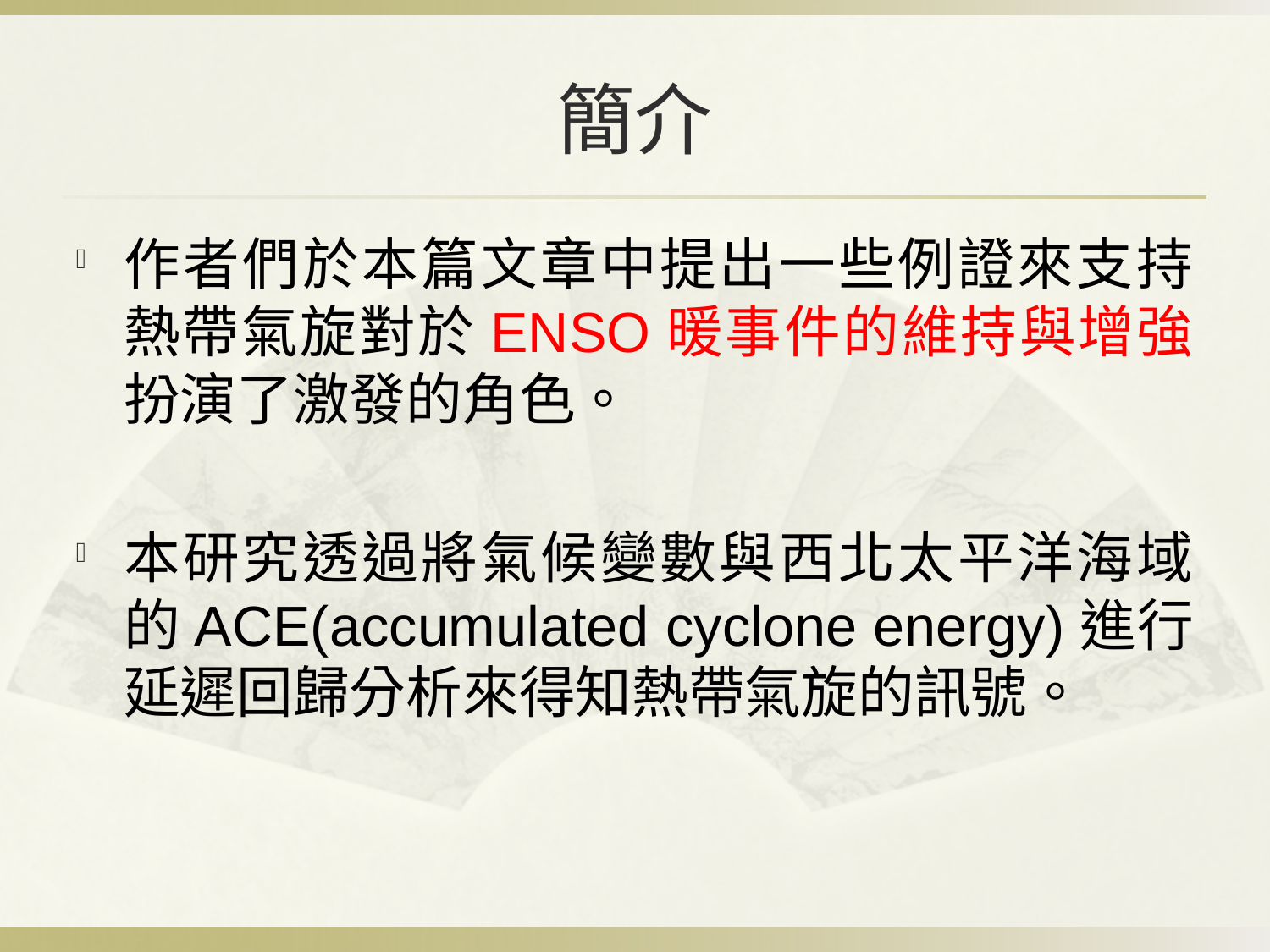

# 簡介
作者們於本篇文章中提出一些例證來支持熱帶氣旋對於ENSO暖事件的維持與增強扮演了激發的角色。

本研究透過將氣候變數與西北太平洋海域的ACE(accumulated cyclone energy)進行延遲回歸分析來得知熱帶氣旋的訊號。